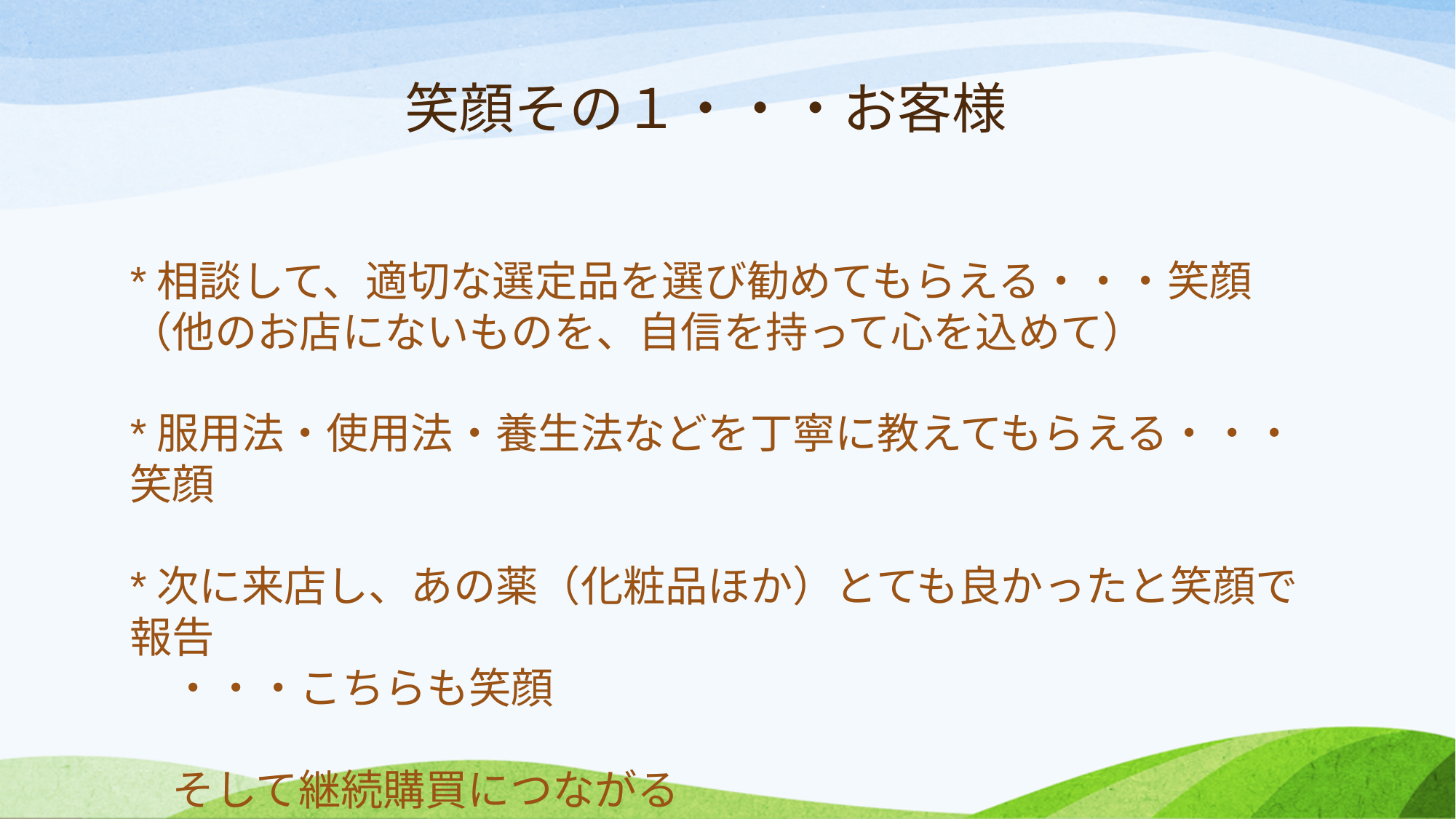

# 笑顔その１・・・お客様
*相談して、適切な選定品を選び勧めてもらえる・・・笑顔
（他のお店にないものを、自信を持って心を込めて）

*服用法・使用法・養生法などを丁寧に教えてもらえる・・・笑顔

*次に来店し、あの薬（化粧品ほか）とても良かったと笑顔で報告
　・・・こちらも笑顔

　そして継続購買につながる